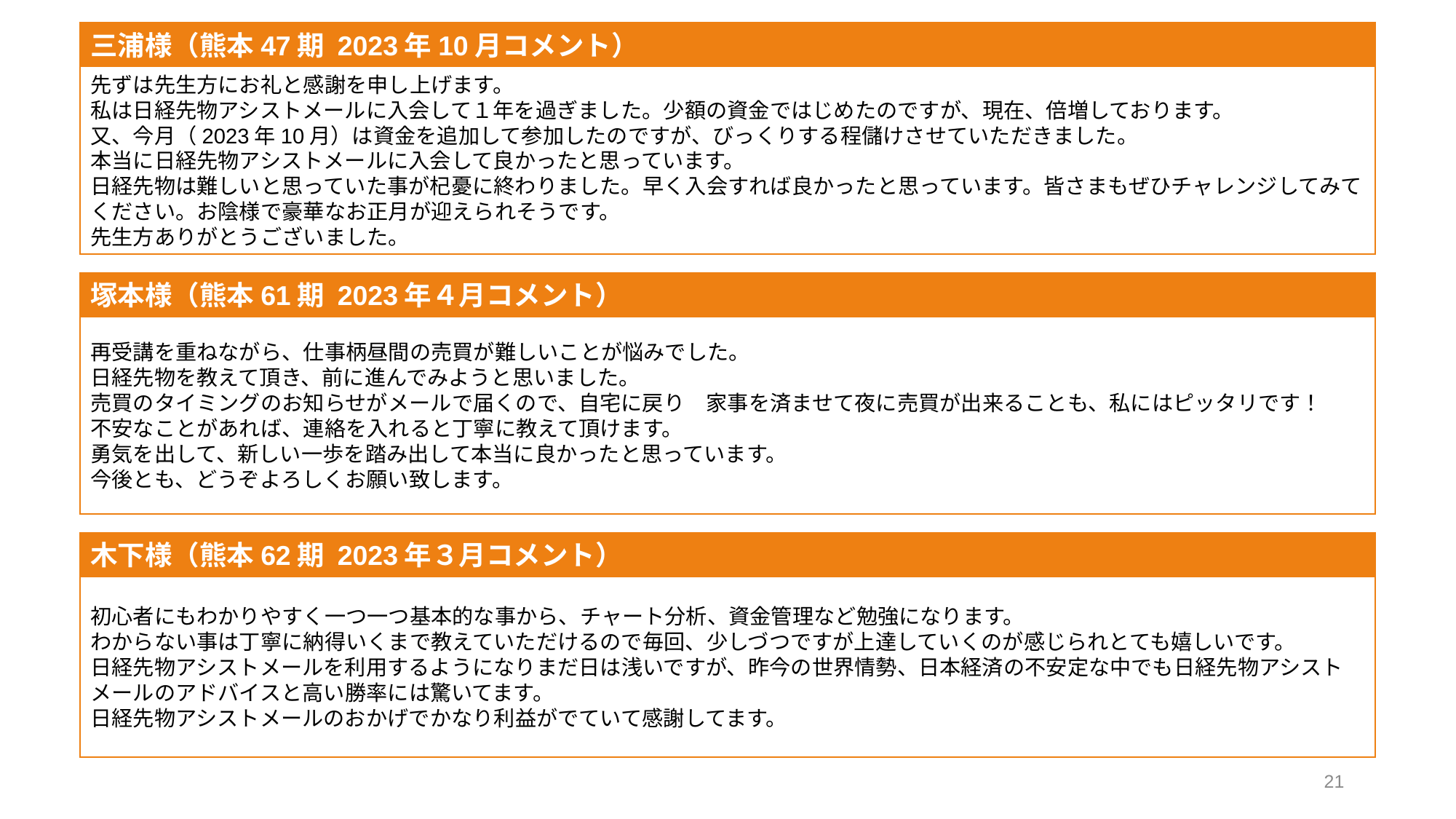

三浦様（熊本47期 2023年10月コメント）
先ずは先生方にお礼と感謝を申し上げます。
私は日経先物アシストメールに入会して１年を過ぎました。少額の資金ではじめたのですが、現在、倍増しております。
又、今月（2023年10月）は資金を追加して参加したのですが、びっくりする程儲けさせていただきました。
本当に日経先物アシストメールに入会して良かったと思っています。
日経先物は難しいと思っていた事が杞憂に終わりました。早く入会すれば良かったと思っています。皆さまもぜひチャレンジしてみてください。お陰様で豪華なお正月が迎えられそうです。
先生方ありがとうございました。
塚本様（熊本61期 2023年４月コメント）
再受講を重ねながら、仕事柄昼間の売買が難しいことが悩みでした。
日経先物を教えて頂き、前に進んでみようと思いました。
売買のタイミングのお知らせがメールで届くので、自宅に戻り　家事を済ませて夜に売買が出来ることも、私にはピッタリです！
不安なことがあれば、連絡を入れると丁寧に教えて頂けます。
勇気を出して、新しい一歩を踏み出して本当に良かったと思っています。
今後とも、どうぞよろしくお願い致します。
木下様（熊本62期 2023年３月コメント）
初心者にもわかりやすく一つ一つ基本的な事から、チャート分析、資金管理など勉強になります。
わからない事は丁寧に納得いくまで教えていただけるので毎回、少しづつですが上達していくのが感じられとても嬉しいです。
日経先物アシストメールを利用するようになりまだ日は浅いですが、昨今の世界情勢、日本経済の不安定な中でも日経先物アシストメールのアドバイスと高い勝率には驚いてます。
日経先物アシストメールのおかげでかなり利益がでていて感謝してます。
21